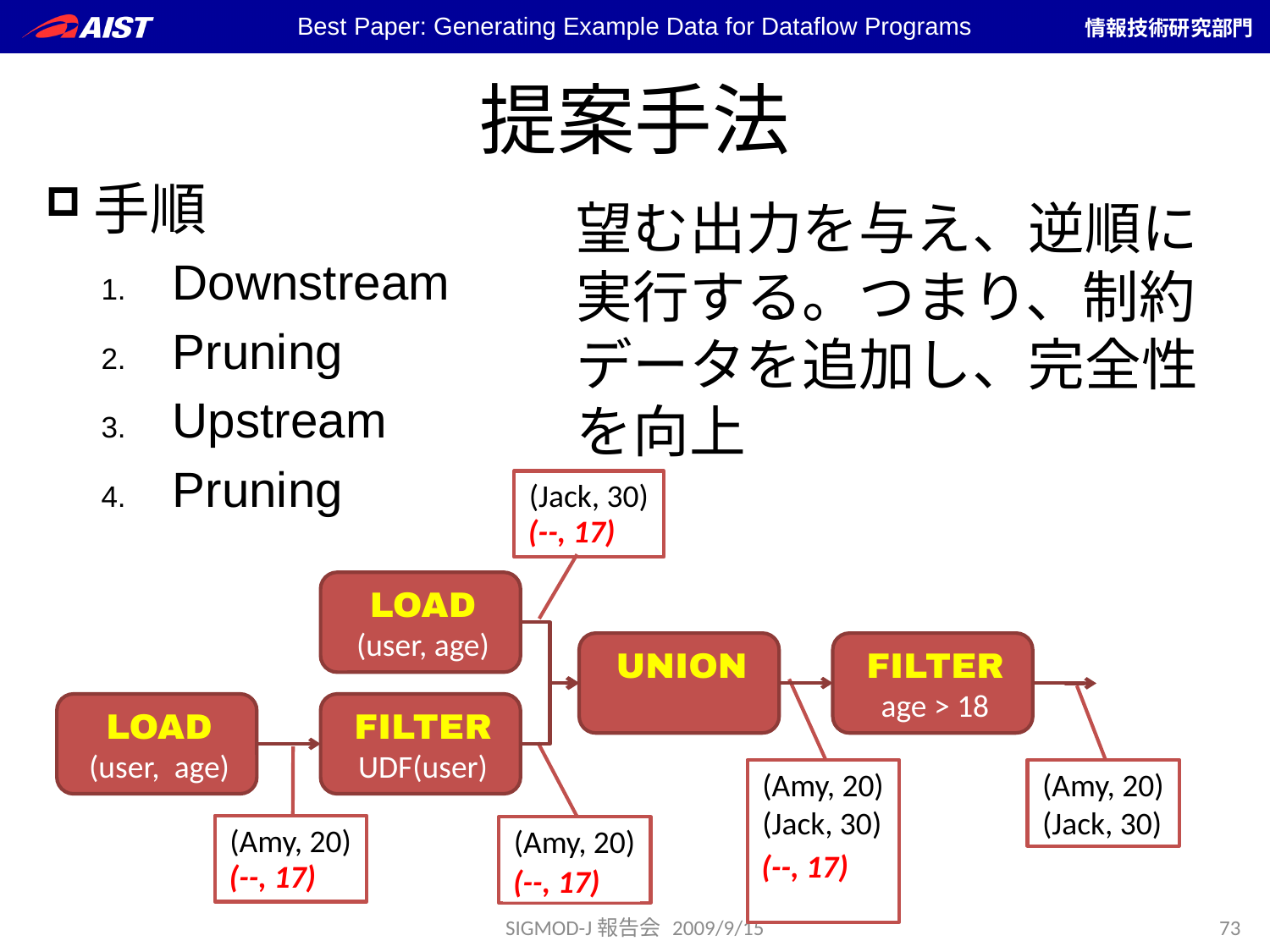

Best Paper: Generating Example Data for Dataflow Programs
# 提案手法
手順
Downstream
Pruning
Upstream
Pruning
望む出力を与え、逆順に実行する。つまり、制約データを追加し、完全性を向上
(Jack, 30)

(Bob, 17)
(--, 17)

LOAD
(user, age)
UNION
FILTER
age > 18
LOAD
(user,  age)
FILTER
UDF(user)
(Amy, 20)
(Jack, 30)

(Amy, 20)
(Jack, 30)
(Amy, 20)

(Amy, 20)

(Bill, 17)
(Bob, 17)
(--, 17)

(Bill, 17)
(Bill, 17)
(--, 17)

(--, 17)

SIGMOD-J報告会 2009/9/15
73